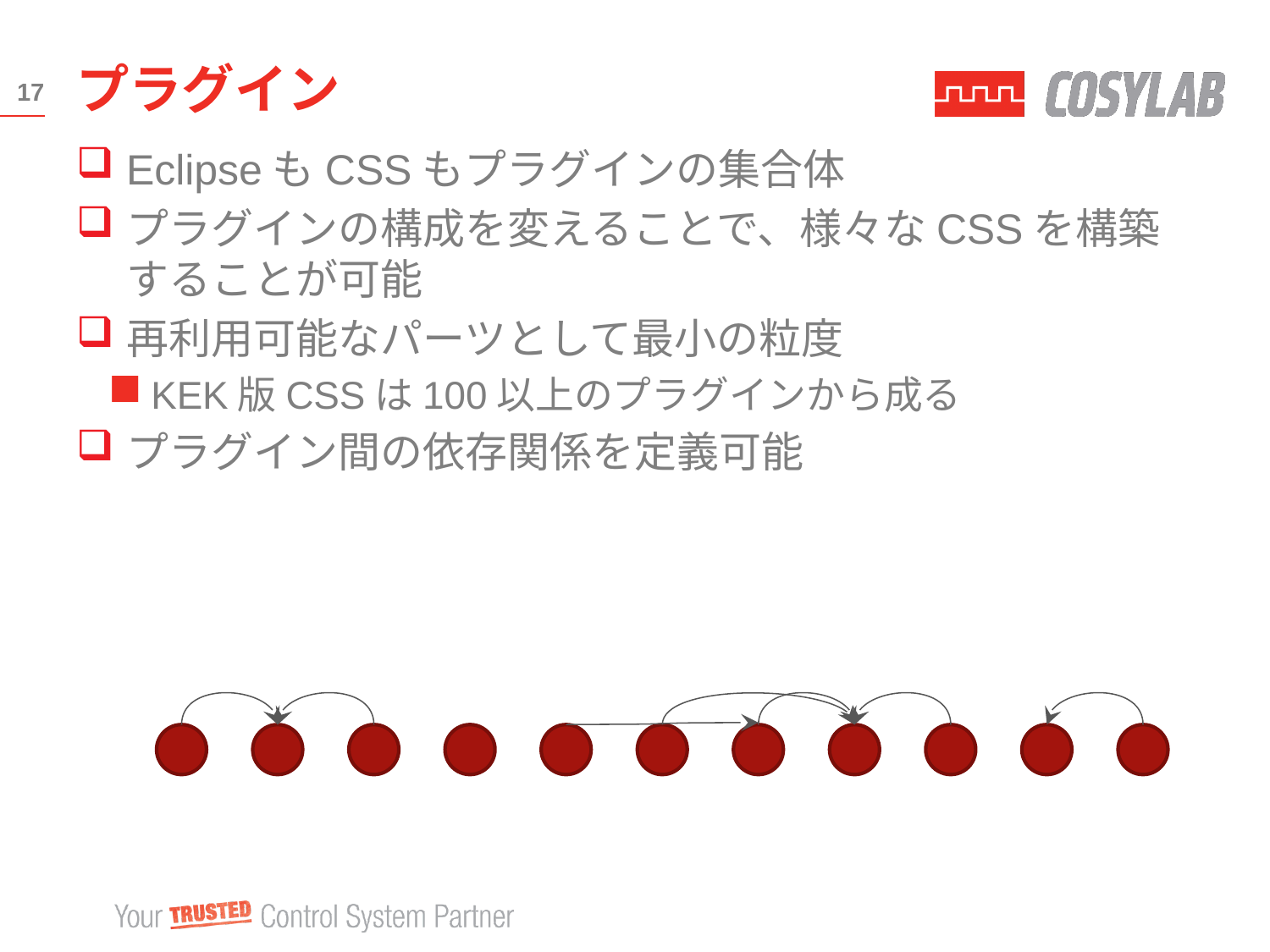

# プラグイン
17
EclipseもCSSもプラグインの集合体
プラグインの構成を変えることで、様々なCSSを構築することが可能
再利用可能なパーツとして最小の粒度
KEK版CSSは100以上のプラグインから成る
プラグイン間の依存関係を定義可能